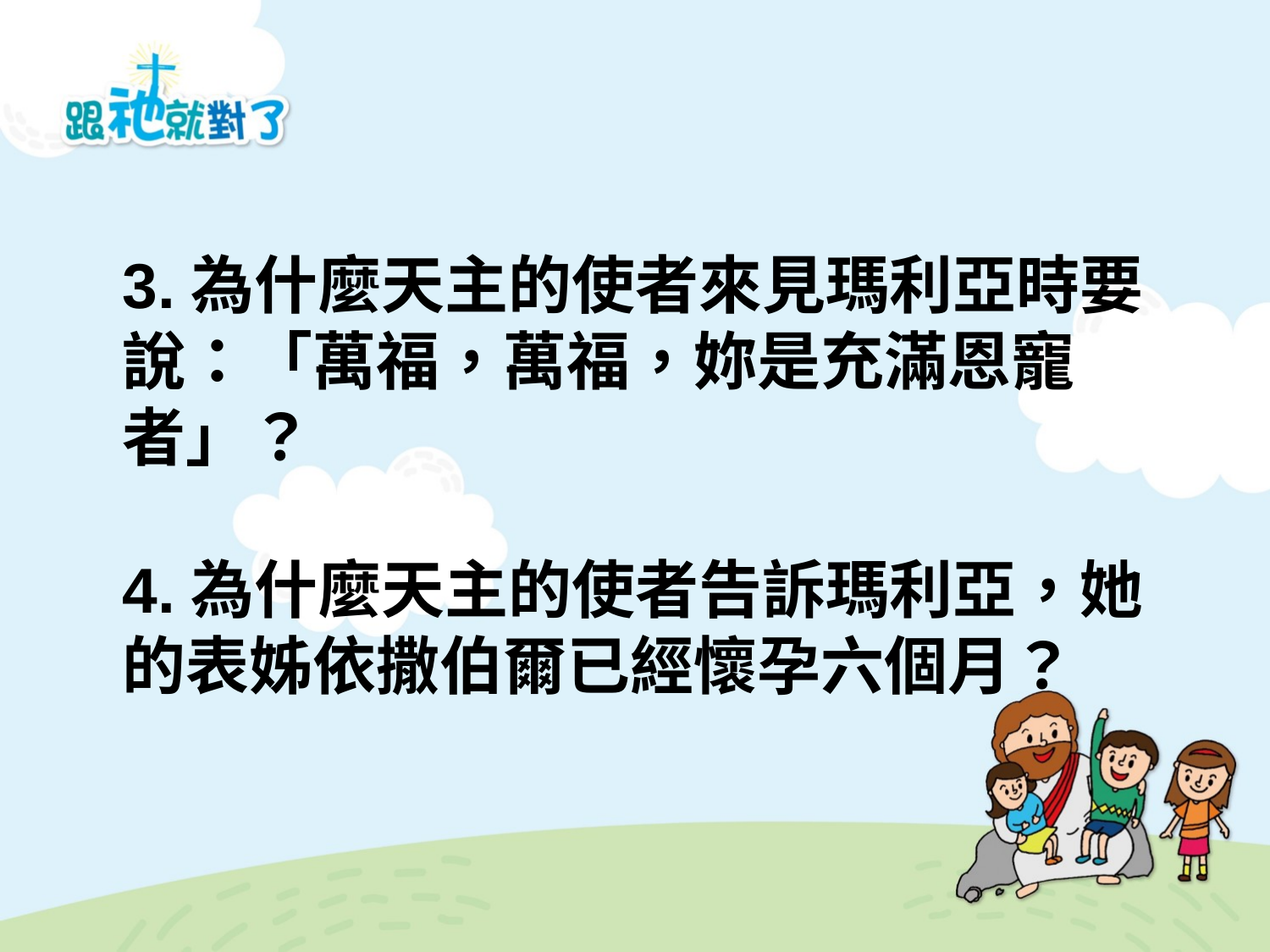

3.為什麼天主的使者來見瑪利亞時要說：「萬福，萬福，妳是充滿恩寵者」？

4.為什麼天主的使者告訴瑪利亞，她的表姊依撒伯爾已經懷孕六個月？